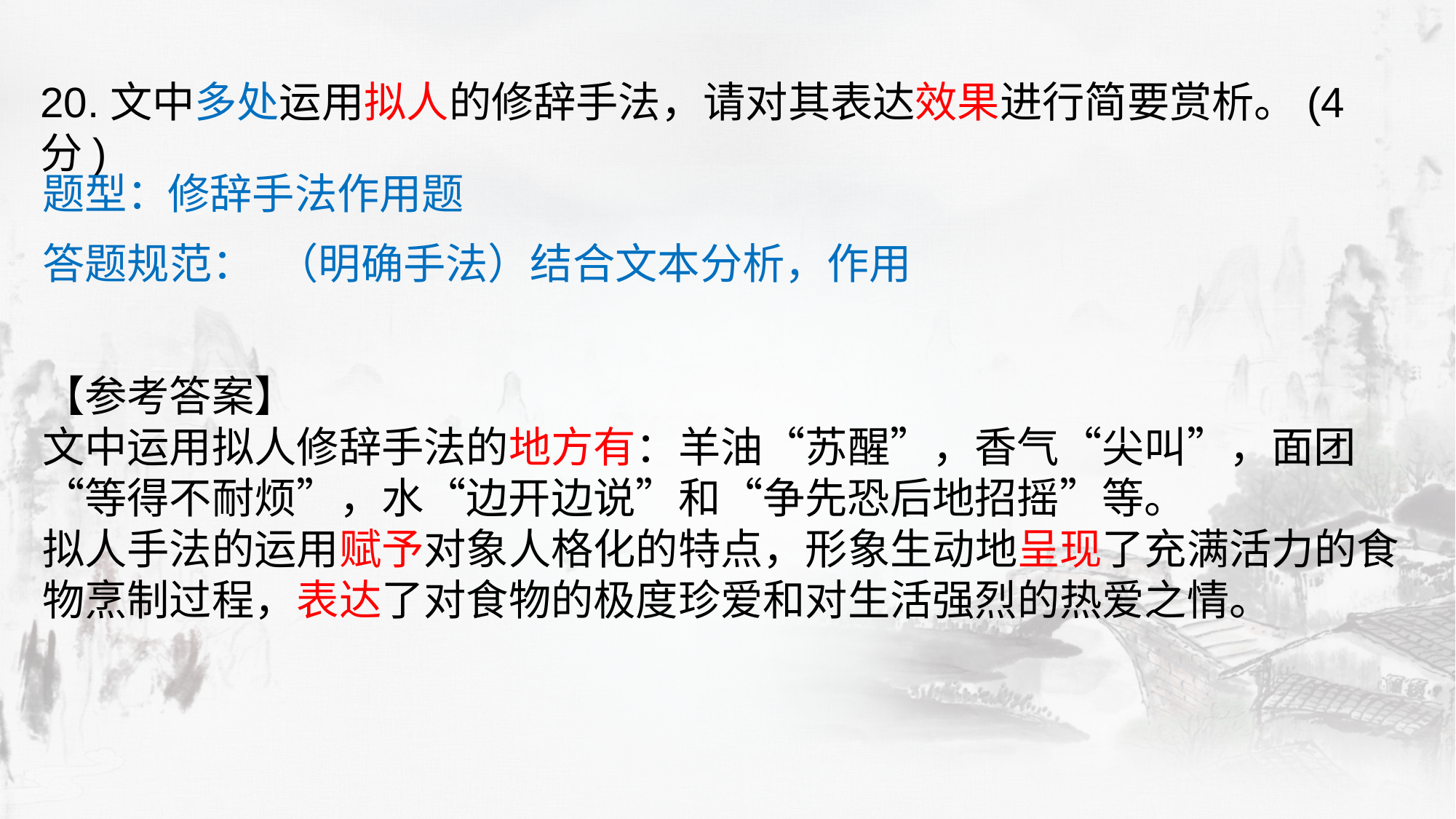

20.文中多处运用拟人的修辞手法，请对其表达效果进行简要赏析。(4分)
题型：
修辞手法作用题
答题规范：
（明确手法）结合文本分析，作用
【参考答案】
文中运用拟人修辞手法的地方有：羊油“苏醒”，香气“尖叫”，面团“等得不耐烦”，水“边开边说”和“争先恐后地招摇”等。
拟人手法的运用赋予对象人格化的特点，形象生动地呈现了充满活力的食物烹制过程，表达了对食物的极度珍爱和对生活强烈的热爱之情。